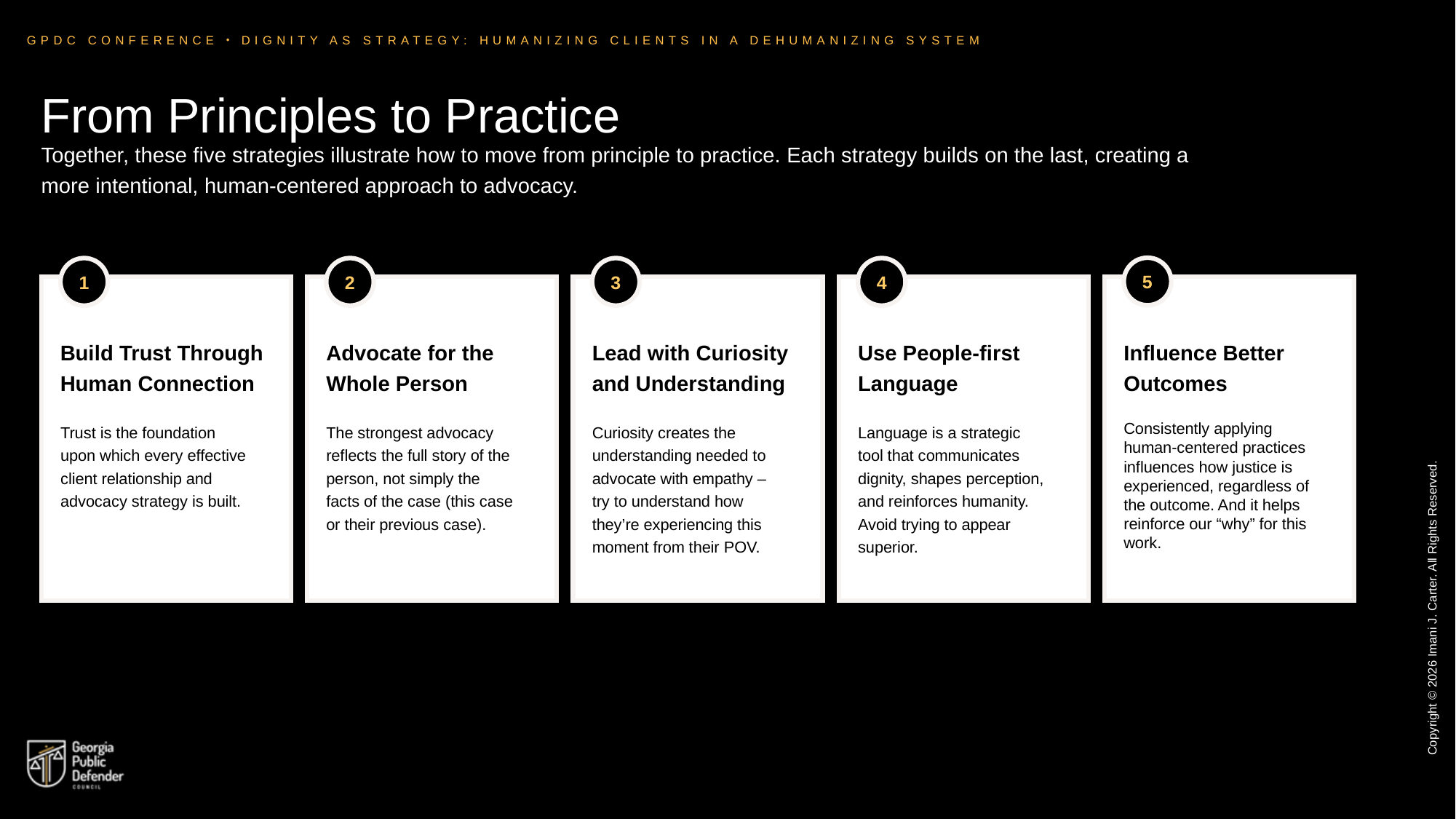

GPDC CONFERENCE・DIGNITY AS STRATEGY: HUMANIZING CLIENTS IN A DEHUMANIZING SYSTEM
# From Principles to Practice
Together, these five strategies illustrate how to move from principle to practice. Each strategy builds on the last, creating a more intentional, human-centered approach to advocacy.
5

Influence Better Outcomes

Consistently applying human-centered practices influences how justice is experienced, regardless of the outcome. And it helps reinforce our “why” for this work.
1

Build Trust Through Human Connection
Trust is the foundation upon which every effective client relationship and advocacy strategy is built.
2

Advocate for the Whole Person
The strongest advocacy reflects the full story of the person, not simply the facts of the case (this case or their previous case).
3

Lead with Curiosity and Understanding
Curiosity creates the understanding needed to advocate with empathy – try to understand how they’re experiencing this moment from their POV.
4

Use People-first Language
Language is a strategic tool that communicates dignity, shapes perception, and reinforces humanity. Avoid trying to appear superior.